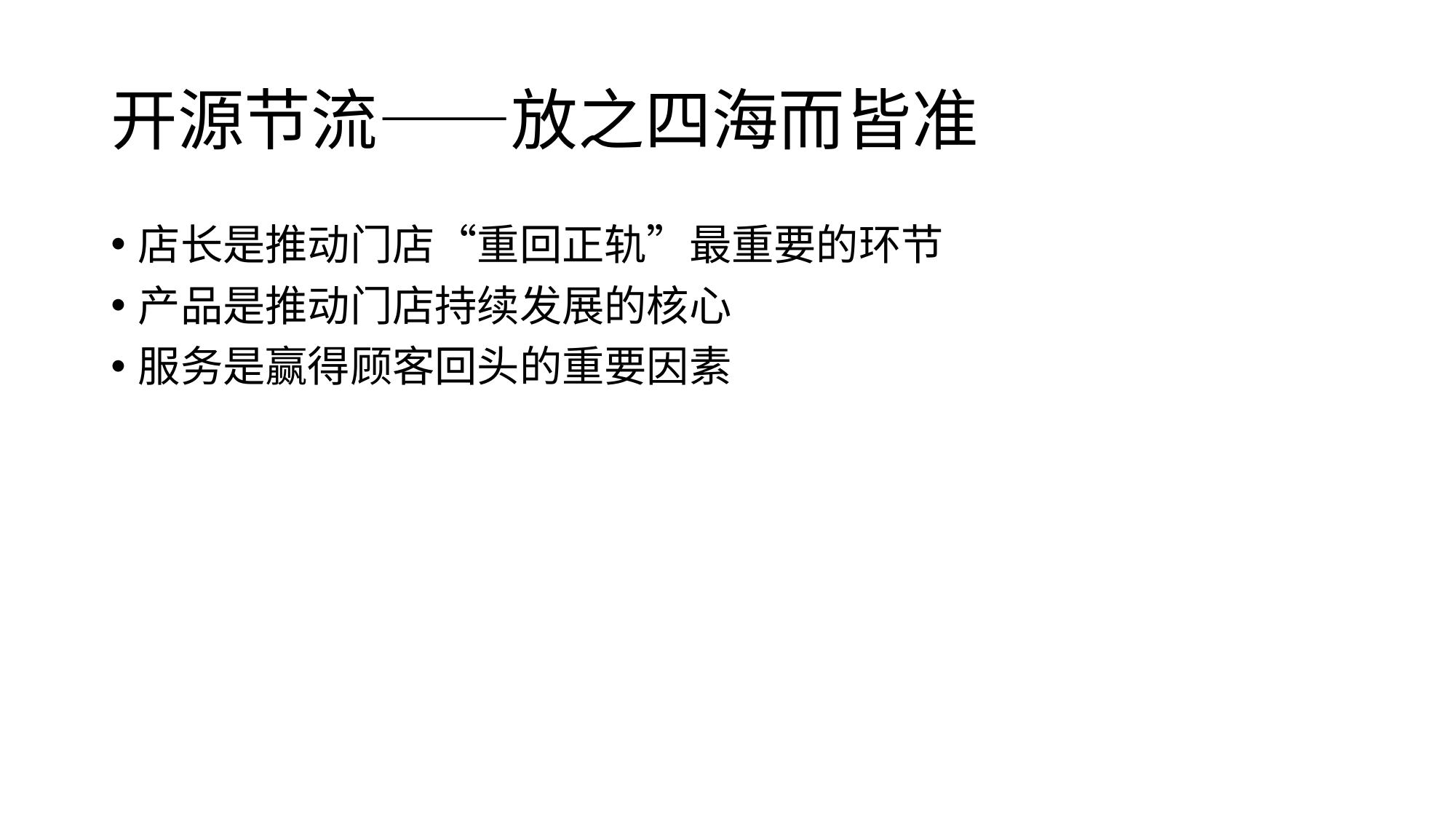

# 开源节流——放之四海而皆准
店长是推动门店“重回正轨”最重要的环节
产品是推动门店持续发展的核心
服务是赢得顾客回头的重要因素